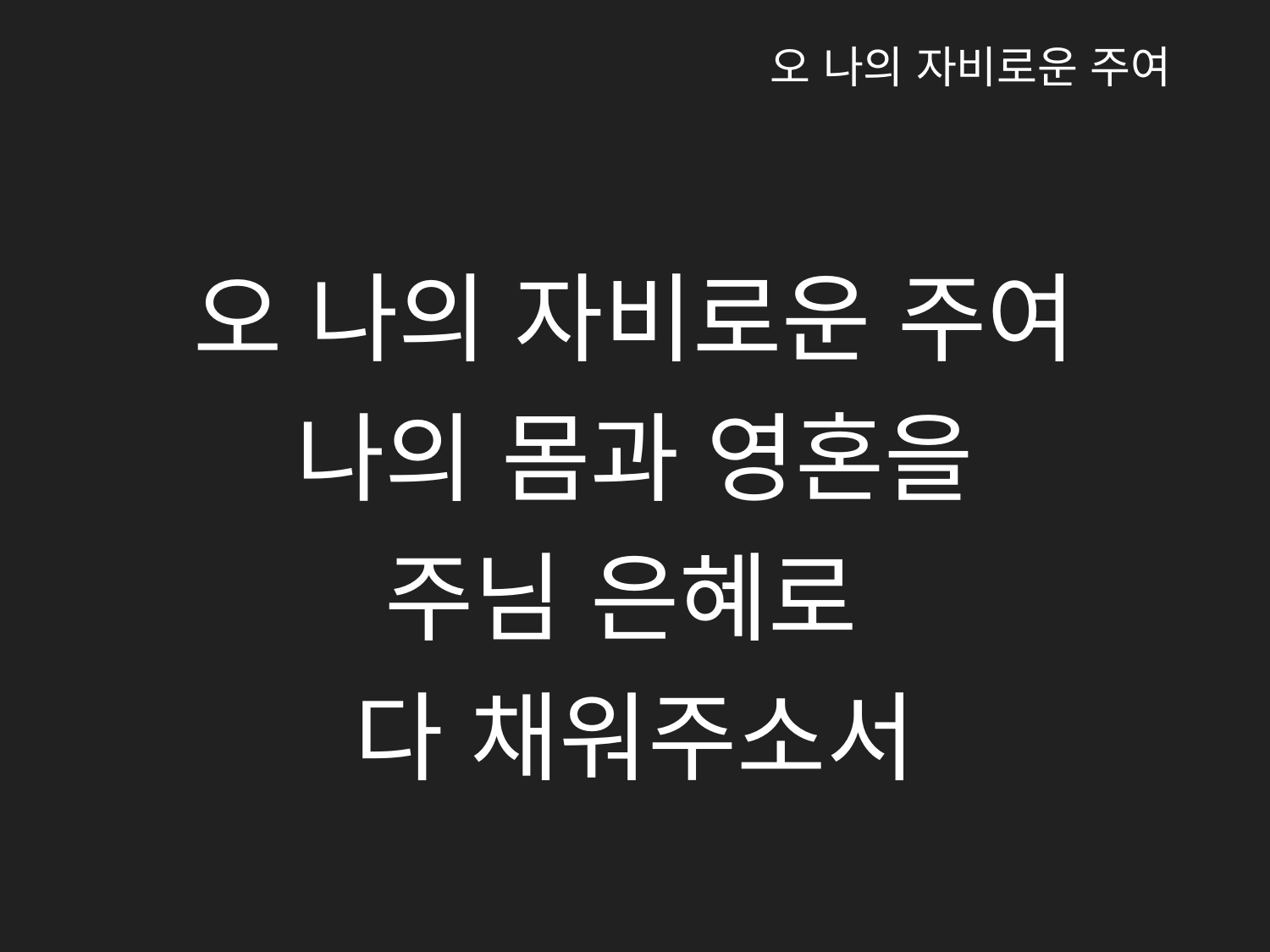

오 나의 자비로운 주여
오 나의 자비로운 주여
나의 몸과 영혼을
주님 은혜로
다 채워주소서